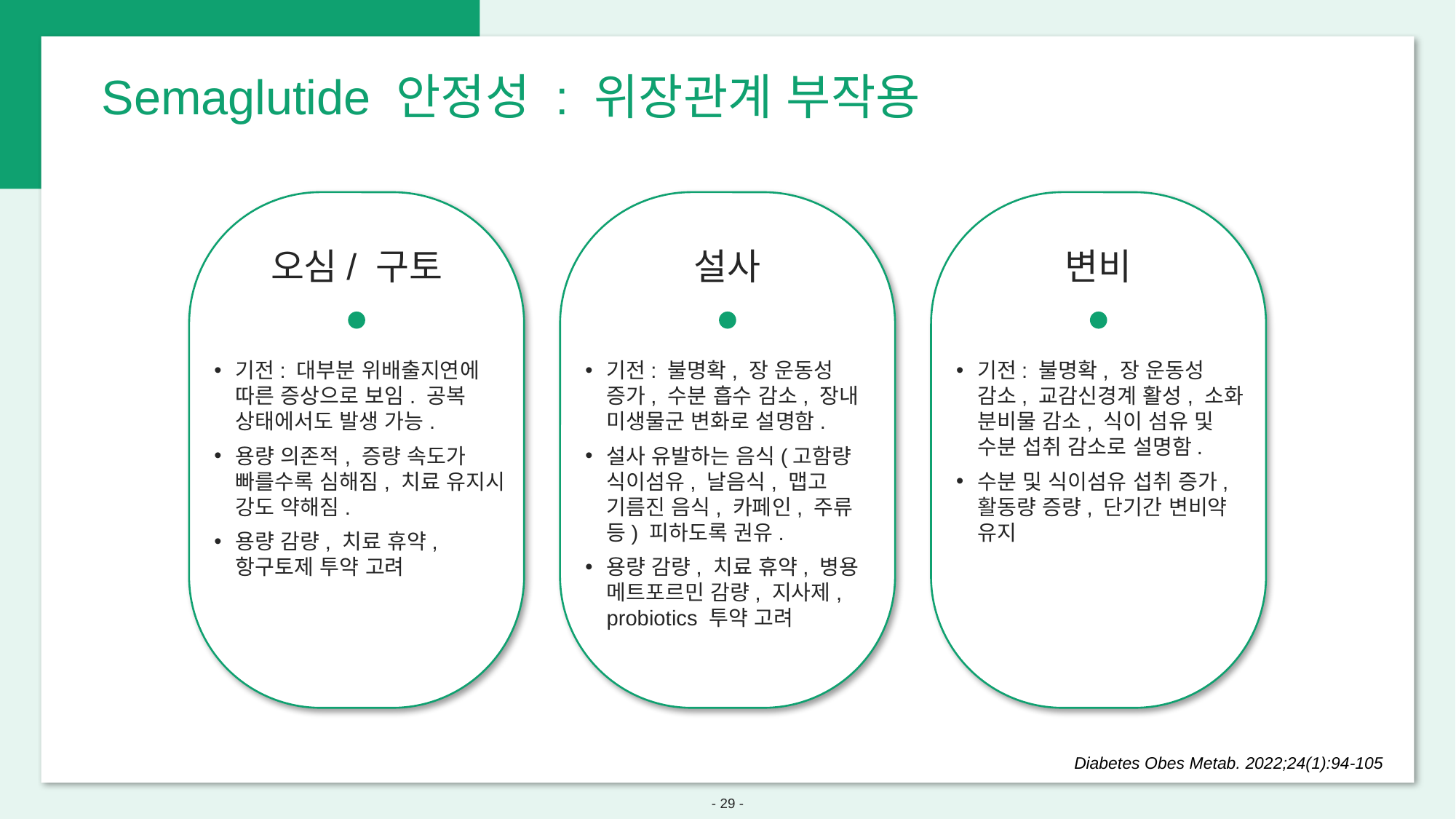

Semaglutide 안정성 : 위장관계 부작용

오심/ 구토
설사
변비

기전: 대부분 위배출지연에 따른 증상으로 보임. 공복 상태에서도 발생 가능.
용량 의존적, 증량 속도가 빠를수록 심해짐, 치료 유지시 강도 약해짐.
용량 감량, 치료 휴약, 항구토제 투약 고려
기전: 불명확, 장 운동성 증가, 수분 흡수 감소, 장내 미생물군 변화로 설명함.
설사 유발하는 음식(고함량 식이섬유, 날음식, 맵고 기름진 음식, 카페인, 주류 등) 피하도록 권유.
용량 감량, 치료 휴약, 병용 메트포르민 감량, 지사제, probiotics 투약 고려
기전: 불명확, 장 운동성 감소, 교감신경계 활성, 소화 분비물 감소, 식이 섬유 및 수분 섭취 감소로 설명함.
수분 및 식이섬유 섭취 증가, 활동량 증량, 단기간 변비약 유지
Diabetes Obes Metab. 2022;24(1):94-105